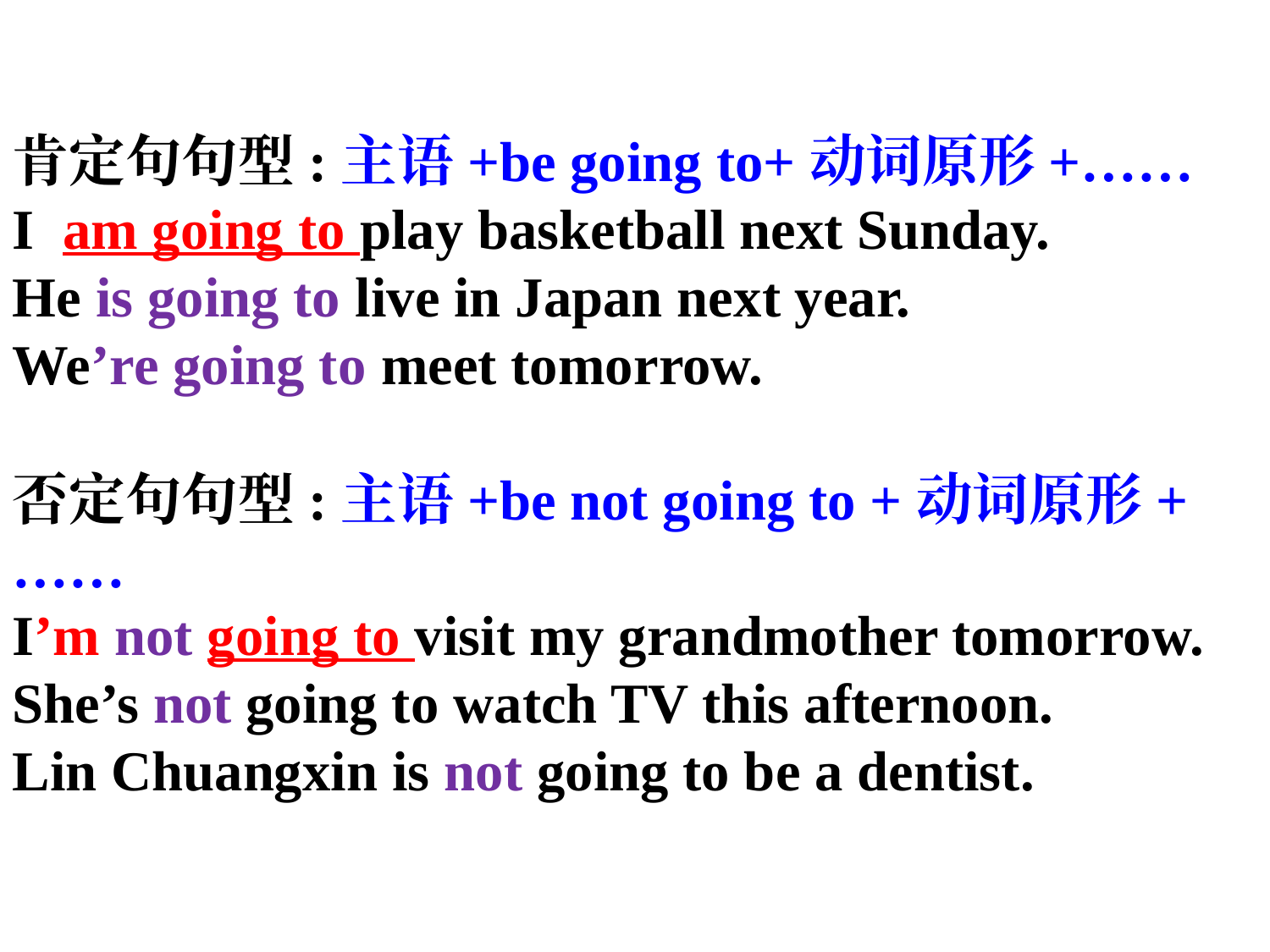

肯定句句型:主语+be going to+动词原形+……
I  am going to play basketball next Sunday.
He is going to live in Japan next year.
We’re going to meet tomorrow.

否定句句型:主语+be not going to +动词原形+……
I’m not going to visit my grandmother tomorrow.
She’s not going to watch TV this afternoon.
Lin Chuangxin is not going to be a dentist.